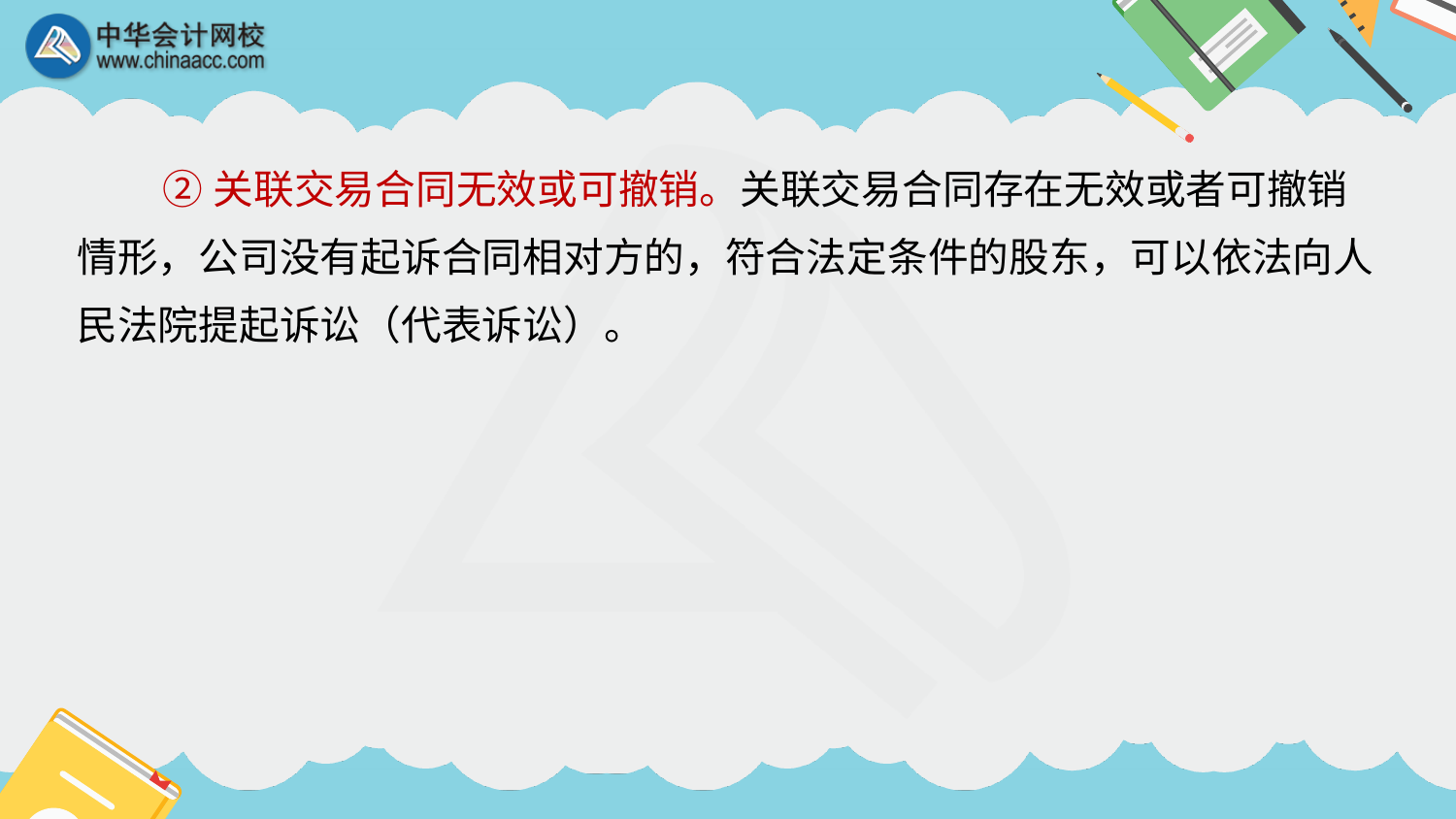

②关联交易合同无效或可撤销。关联交易合同存在无效或者可撤销情形，公司没有起诉合同相对方的，符合法定条件的股东，可以依法向人民法院提起诉讼（代表诉讼）。